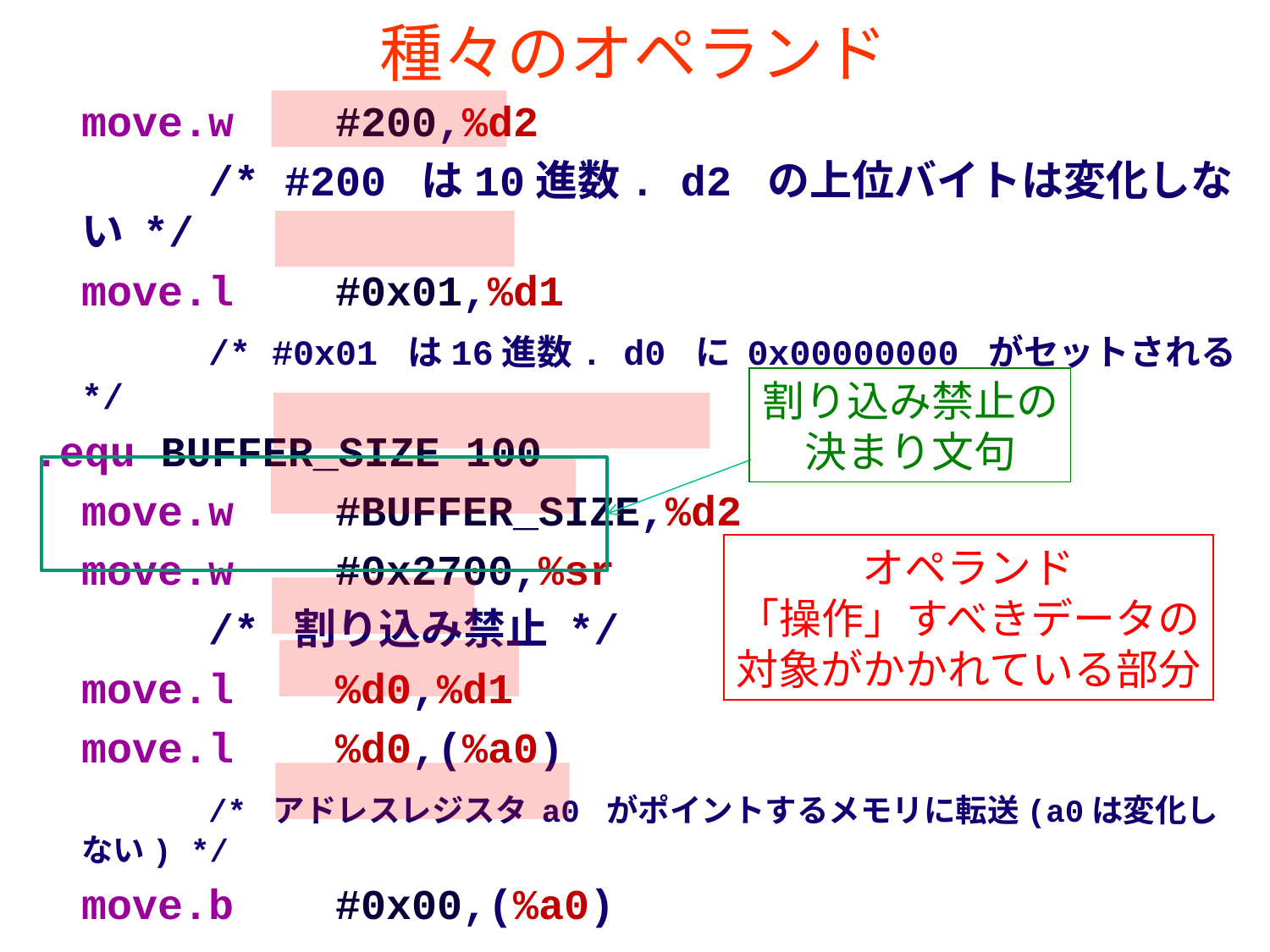

# 種々のオペランド
	move.w	#200,%d2
		/* #200 は10進数. d2 の上位バイトは変化しない */
	move.l	#0x01,%d1
		/* #0x01 は16進数. d0 に 0x00000000 がセットされる */
.equ BUFFER_SIZE 100
	move.w	#BUFFER_SIZE,%d2
	move.w	#0x2700,%sr
		/* 割り込み禁止 */
	move.l	%d0,%d1
	move.l	%d0,(%a0)
		/* アドレスレジスタ a0 がポイントするメモリに転送(a0は変化しない) */
	move.b	#0x00,(%a0)
		/* アドレスレジスタ a0 がポイントするメモリに 0 をセット(.b なので1バイト) */

割り込み禁止の
決まり文句

オペランド
「操作」すべきデータの
対象がかかれている部分